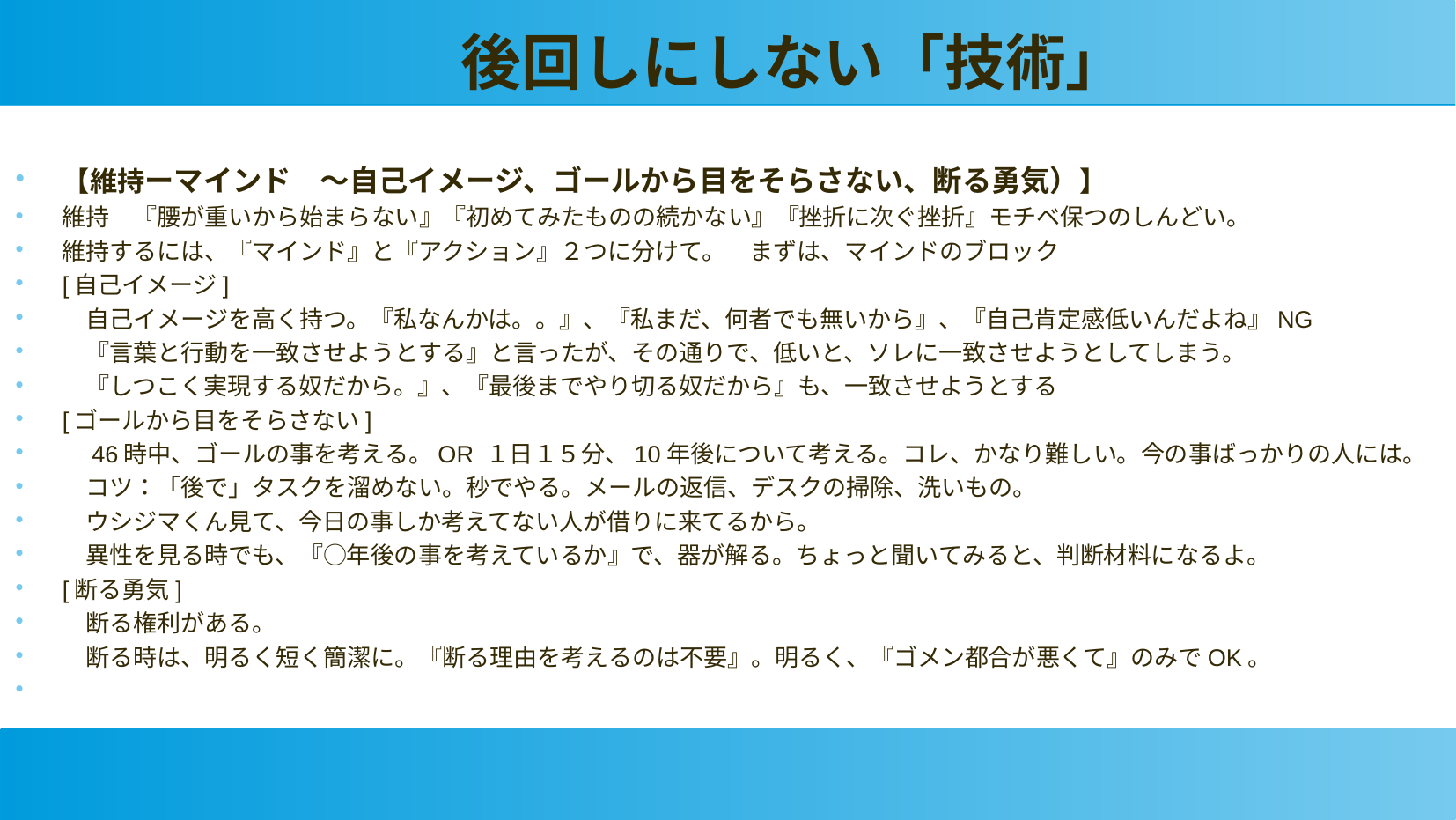

後回しにしない「技術」

【維持ーマインド　〜自己イメージ、ゴールから目をそらさない、断る勇気）】
維持　『腰が重いから始まらない』『初めてみたものの続かない』『挫折に次ぐ挫折』モチベ保つのしんどい。
維持するには、『マインド』と『アクション』２つに分けて。　まずは、マインドのブロック
[自己イメージ]
　自己イメージを高く持つ。『私なんかは。。』、『私まだ、何者でも無いから』、『自己肯定感低いんだよね』NG
　『言葉と行動を一致させようとする』と言ったが、その通りで、低いと、ソレに一致させようとしてしまう。
　『しつこく実現する奴だから。』、『最後までやり切る奴だから』も、一致させようとする
[ゴールから目をそらさない]
　46時中、ゴールの事を考える。OR １日１５分、10年後について考える。コレ、かなり難しい。今の事ばっかりの人には。
　コツ：「後で」タスクを溜めない。秒でやる。メールの返信、デスクの掃除、洗いもの。
　ウシジマくん見て、今日の事しか考えてない人が借りに来てるから。
　異性を見る時でも、『○年後の事を考えているか』で、器が解る。ちょっと聞いてみると、判断材料になるよ。
[断る勇気]
　断る権利がある。
　断る時は、明るく短く簡潔に。『断る理由を考えるのは不要』。明るく、『ゴメン都合が悪くて』のみでOK。